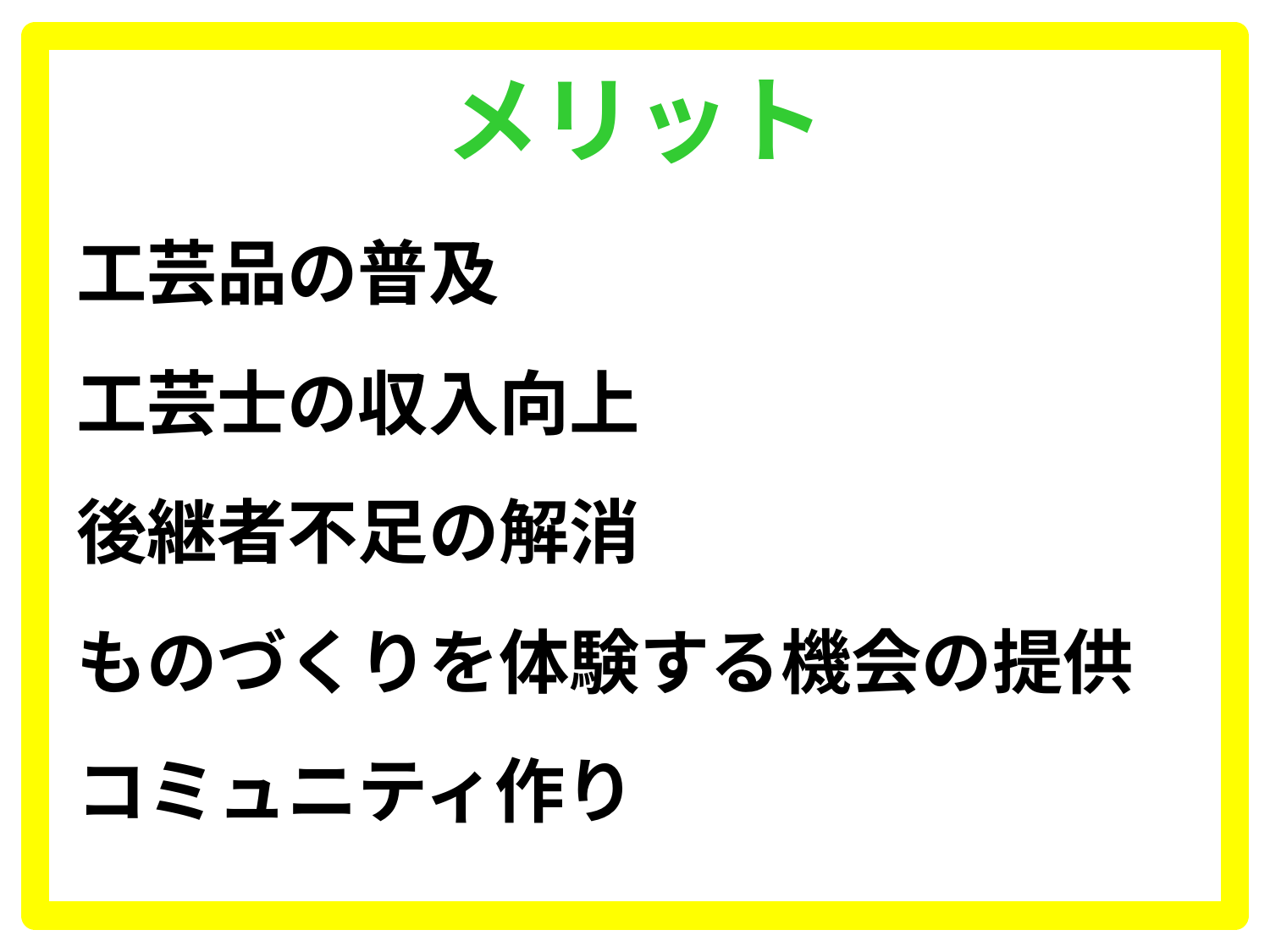

# メリット
工芸品の普及

工芸士の収入向上

後継者不足の解消

ものづくりを体験する機会の提供

コミュニティ作り